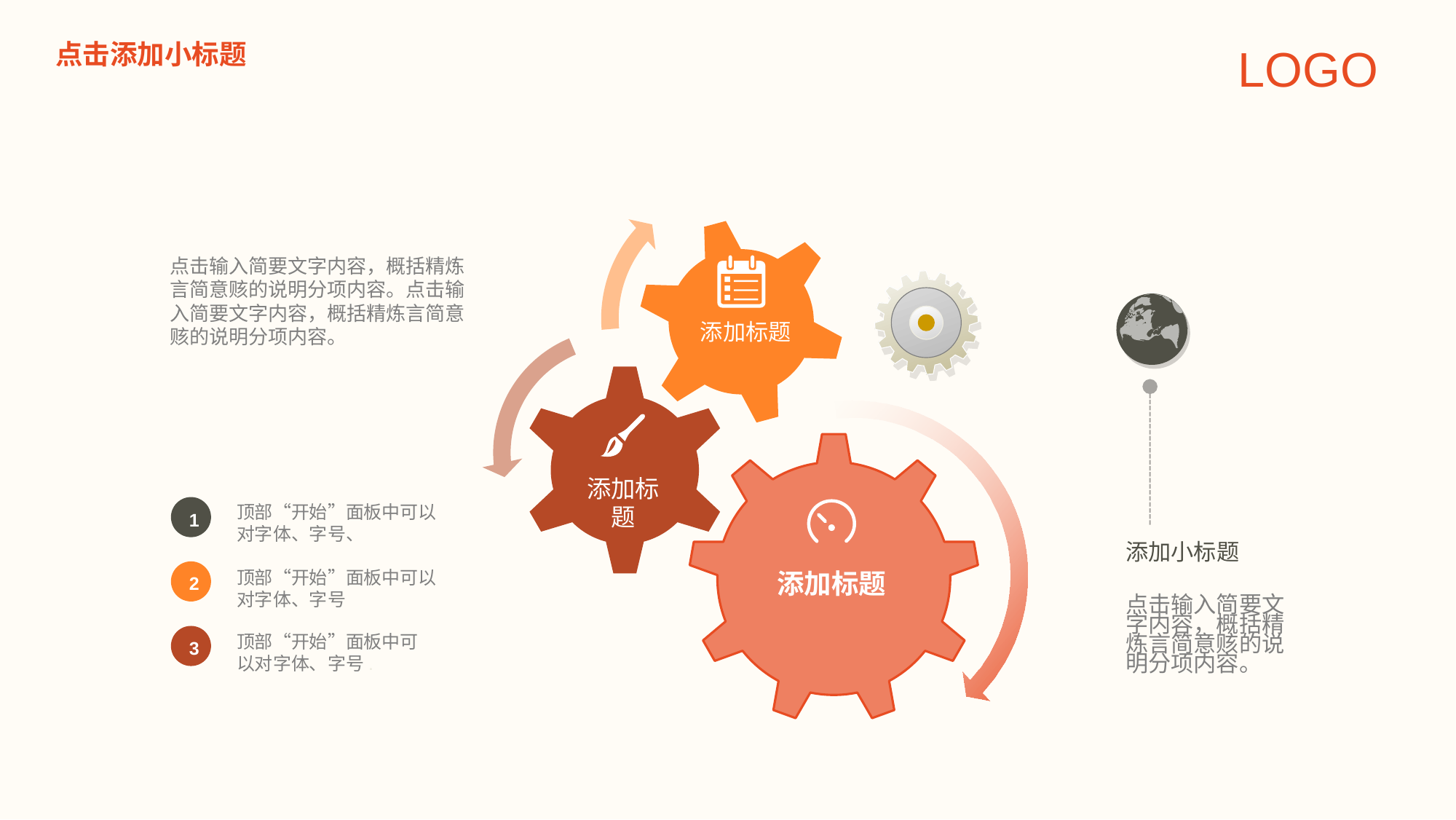

点击添加小标题
LOGO

点击输入简要文字内容，概括精炼言简意赅的说明分项内容。点击输入简要文字内容，概括精炼言简意赅的说明分项内容。

添加标题

添加标题
顶部“开始”面板中可以对字体、字号、

1
添加小标题
顶部“开始”面板中可以对字体、字号
添加标题

2
点击输入简要文字内容，概括精炼言简意赅的说明分项内容。
顶部“开始”面板中可以对字体、字号.

3